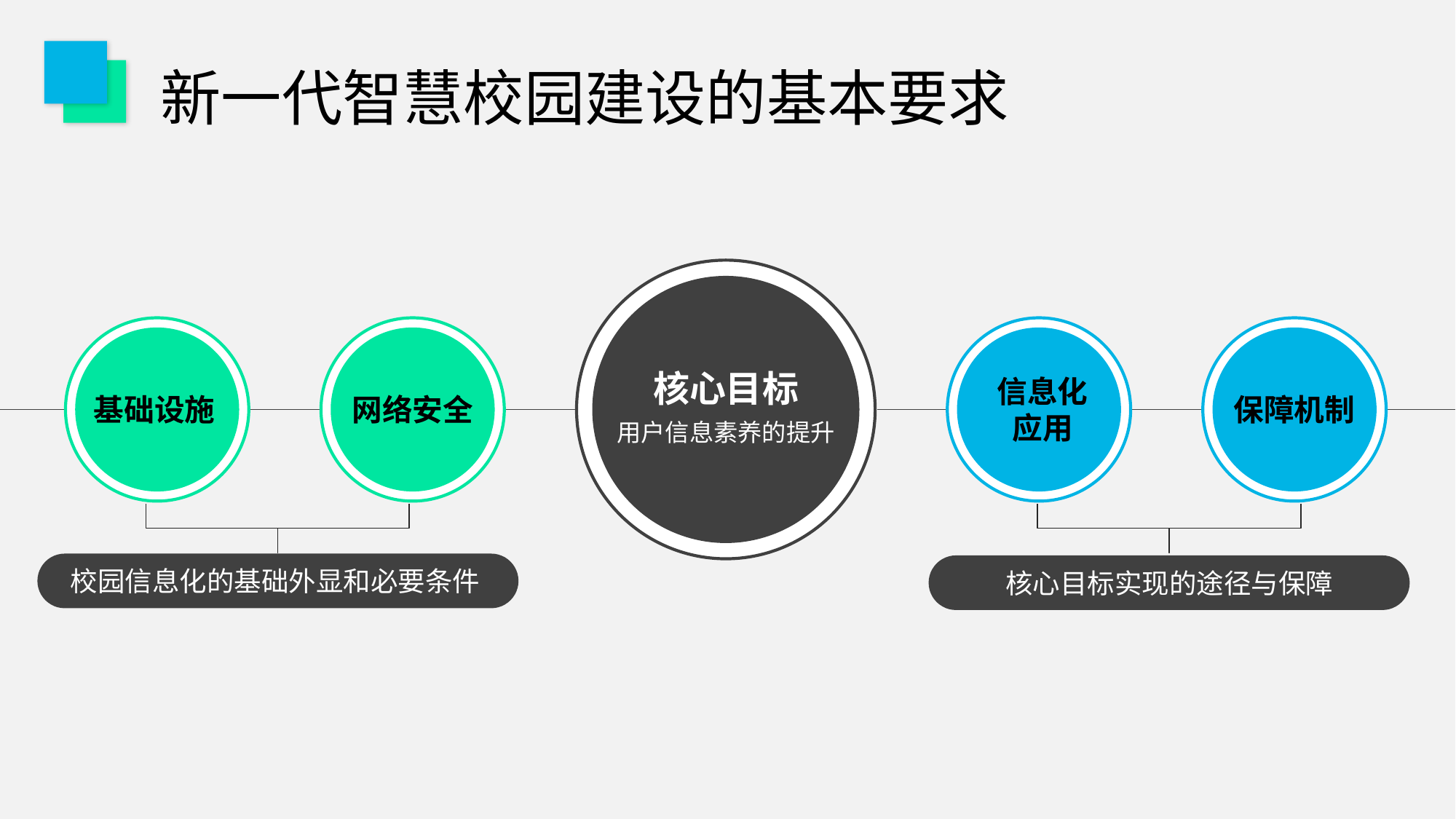

新一代智慧校园建设的基本要求

核心目标
用户信息素养的提升

信息化
应用
基础设施
网络安全
保障机制

校园信息化的基础外显和必要条件
核心目标实现的途径与保障